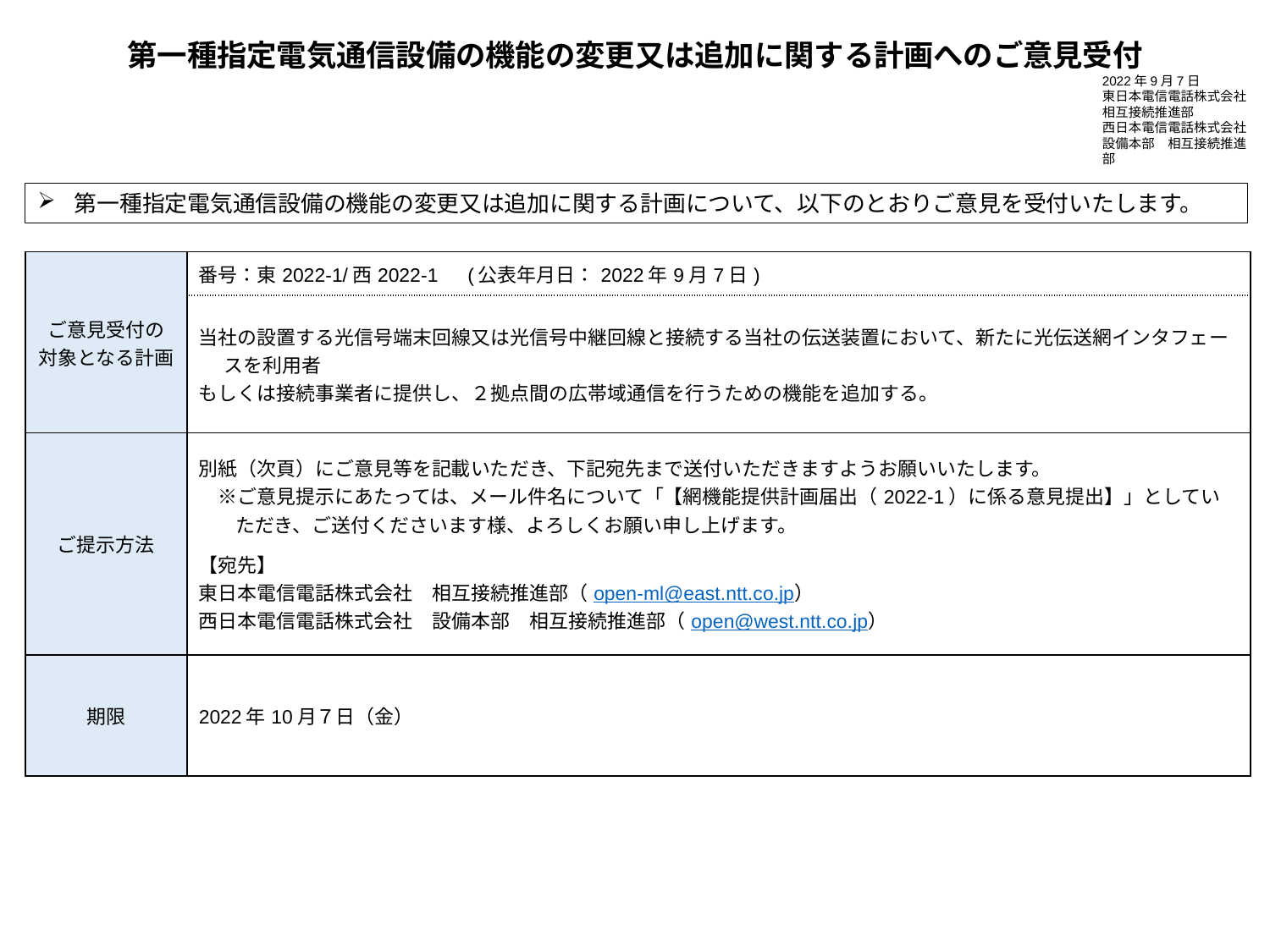

第一種指定電気通信設備の機能の変更又は追加に関する計画へのご意見受付
2022年9月7日
東日本電信電話株式会社
相互接続推進部
西日本電信電話株式会社
設備本部　相互接続推進部
第一種指定電気通信設備の機能の変更又は追加に関する計画について、以下のとおりご意見を受付いたします。
| ご意見受付の 対象となる計画 | 番号：東2022-1/西2022-1　(公表年月日：2022年9月7日) |
| --- | --- |
|  | 当社の設置する光信号端末回線又は光信号中継回線と接続する当社の伝送装置において、新たに光伝送網インタフェースを利用者 もしくは接続事業者に提供し、２拠点間の広帯域通信を行うための機能を追加する。 |
| ご提示方法 | 別紙（次頁）にご意見等を記載いただき、下記宛先まで送付いただきますようお願いいたします。 　※ご意見提示にあたっては、メール件名について「【網機能提供計画届出（2022-1）に係る意見提出】」としていただき、ご送付くださいます様、よろしくお願い申し上げます。 【宛先】 東日本電信電話株式会社　相互接続推進部（open-ml@east.ntt.co.jp） 西日本電信電話株式会社　設備本部　相互接続推進部（open@west.ntt.co.jp） |
| 期限 | 2022年10月７日（金） |